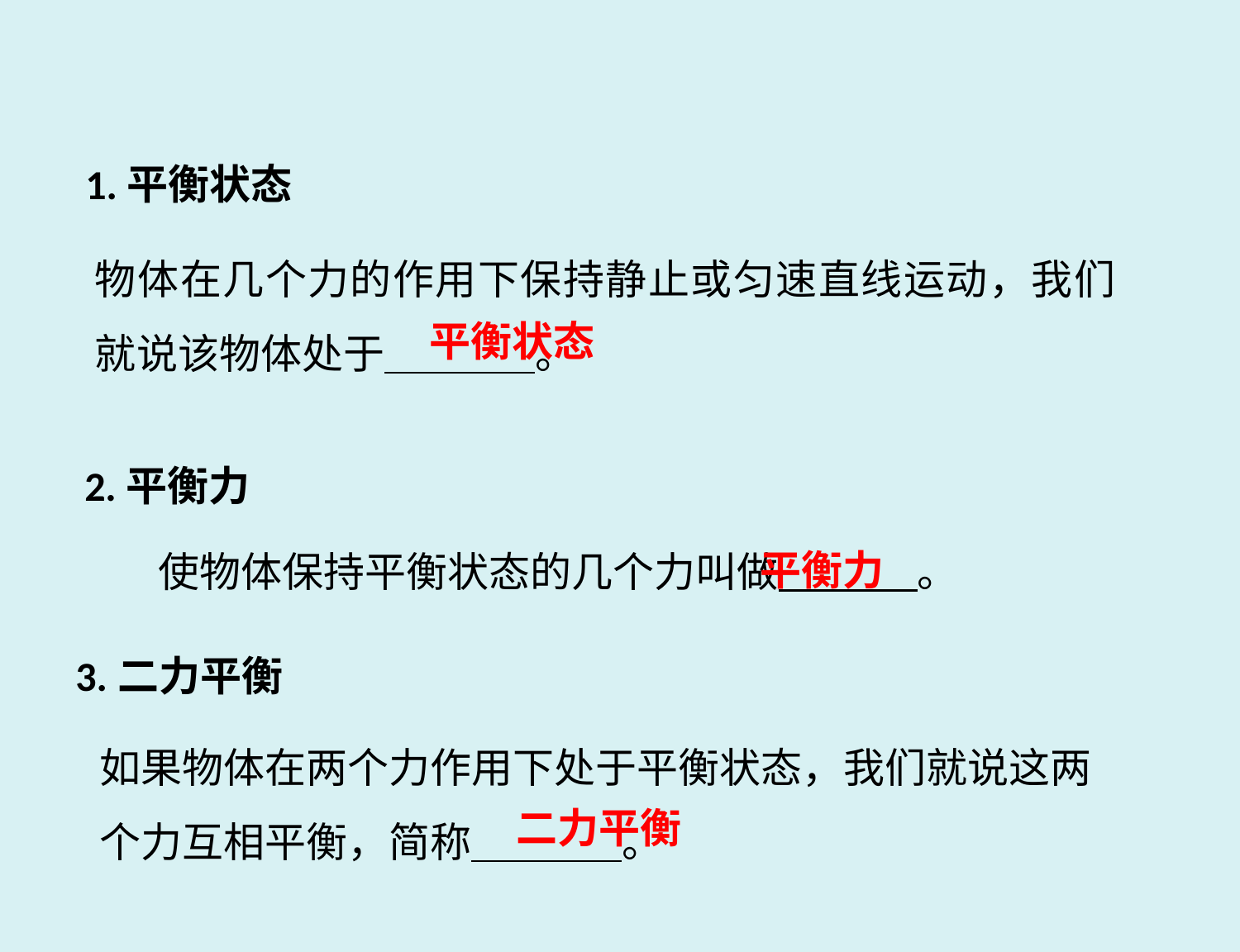

1.平衡状态
物体在几个力的作用下保持静止或匀速直线运动，我们就说该物体处于             。
平衡状态
2.平衡力
平衡力
使物体保持平衡状态的几个力叫做            。
3.二力平衡
如果物体在两个力作用下处于平衡状态，我们就说这两个力互相平衡，简称             。
二力平衡